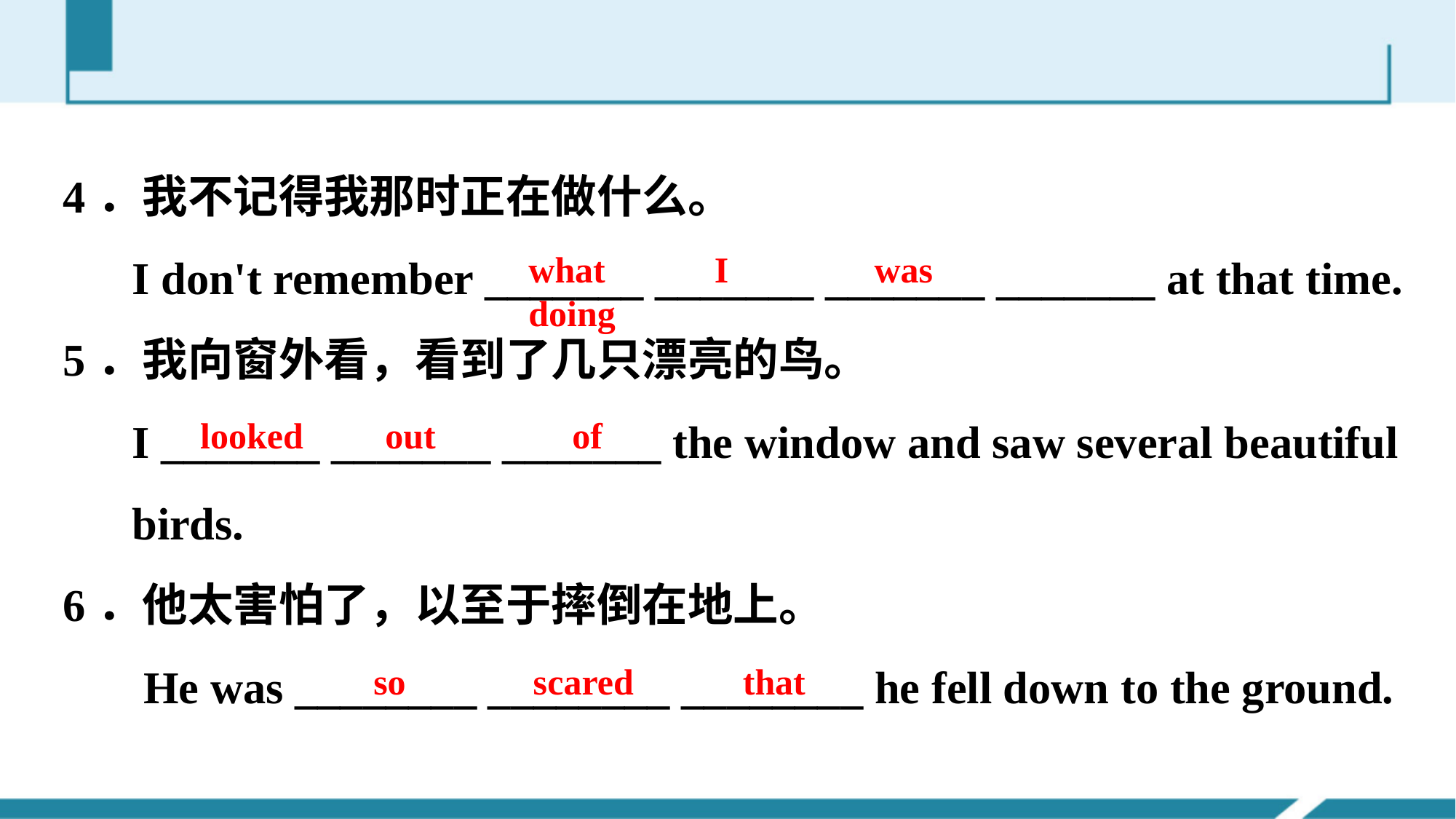

4．我不记得我那时正在做什么。
      I don't remember _______ _______ _______ _______ at that time.
5．我向窗外看，看到了几只漂亮的鸟。
      I _______ _______ _______ the window and saw several beautiful
      birds.
6．他太害怕了，以至于摔倒在地上。
       He was ________ ________ ________ he fell down to the ground.
what            I                was           doing
looked         out               of
so              scared            that